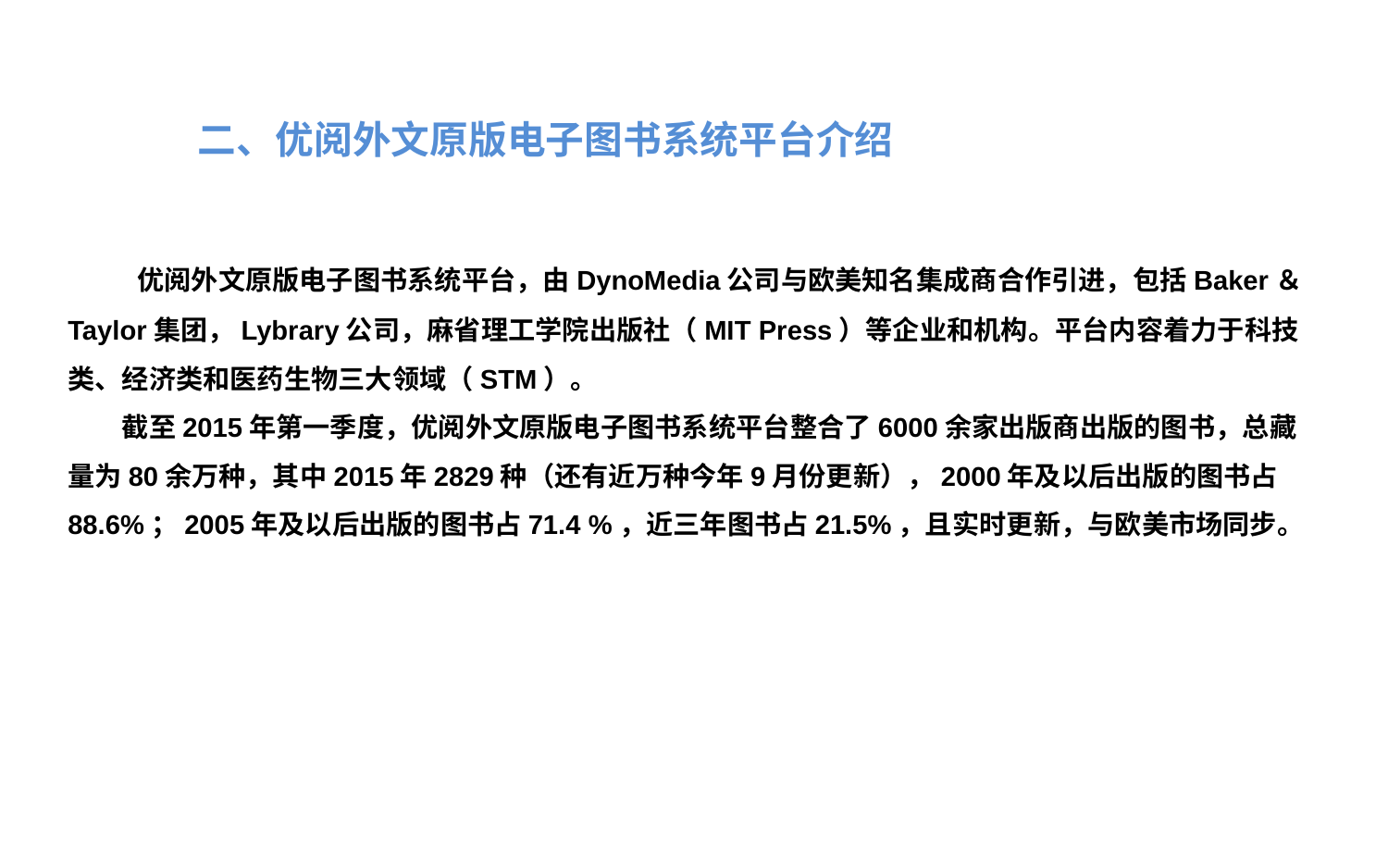

二、优阅外文原版电子图书系统平台介绍

　　优阅外文原版电子图书系统平台，由DynoMedia公司与欧美知名集成商合作引进，包括Baker＆Taylor集团，Lybrary公司，麻省理工学院出版社（MIT Press）等企业和机构。平台内容着力于科技类、经济类和医药生物三大领域（STM）。
　　截至2015年第一季度，优阅外文原版电子图书系统平台整合了6000余家出版商出版的图书，总藏量为80余万种，其中2015年2829种（还有近万种今年9月份更新），2000年及以后出版的图书占88.6%；2005年及以后出版的图书占71.4 %，近三年图书占21.5%，且实时更新，与欧美市场同步。